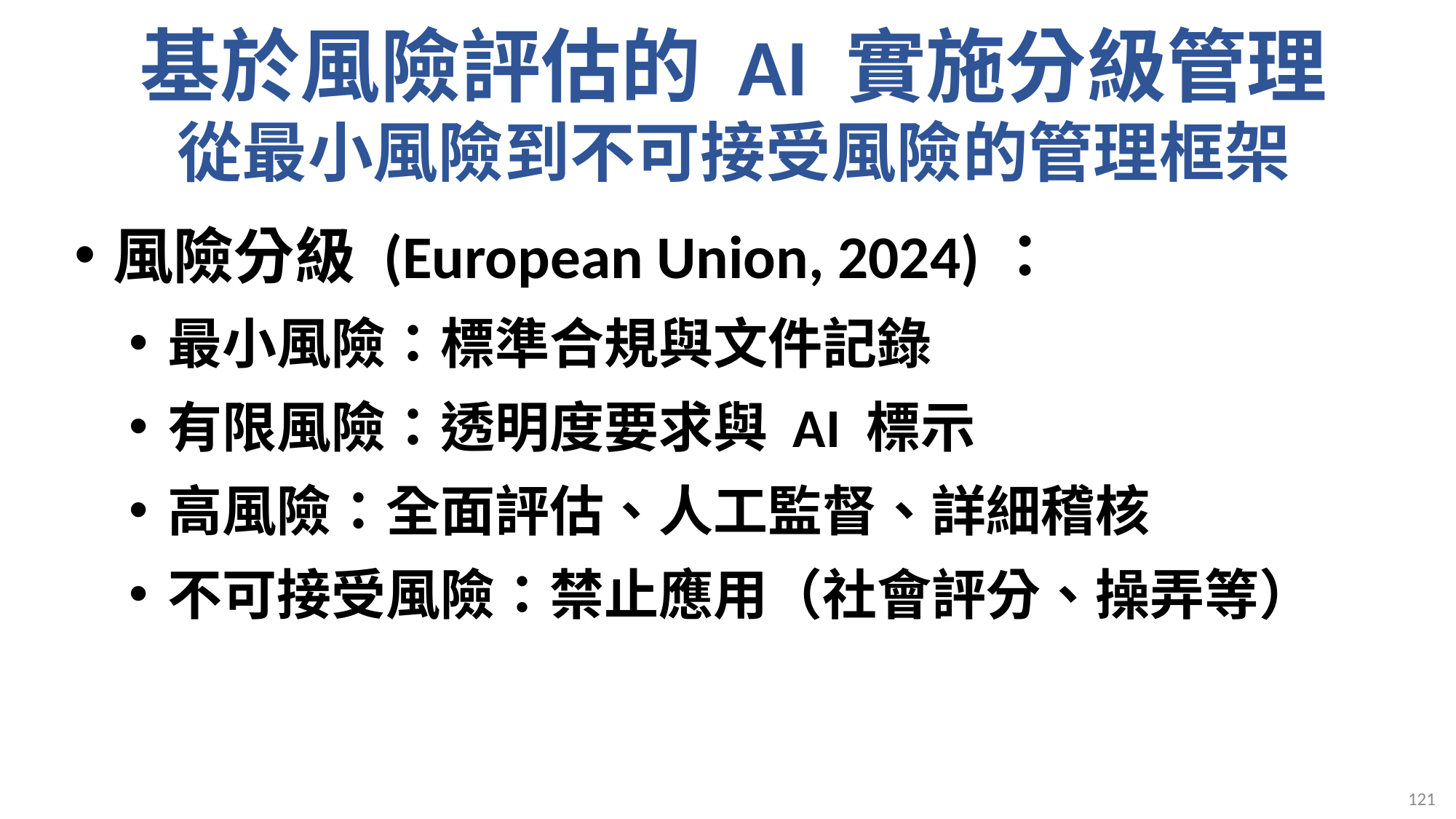

# 基於風險評估的 AI 實施分級管理 從最小風險到不可接受風險的管理框架
風險分級 (European Union, 2024)：
最小風險：標準合規與文件記錄
有限風險：透明度要求與 AI 標示
高風險：全面評估、人工監督、詳細稽核
不可接受風險：禁止應用（社會評分、操弄等）
121